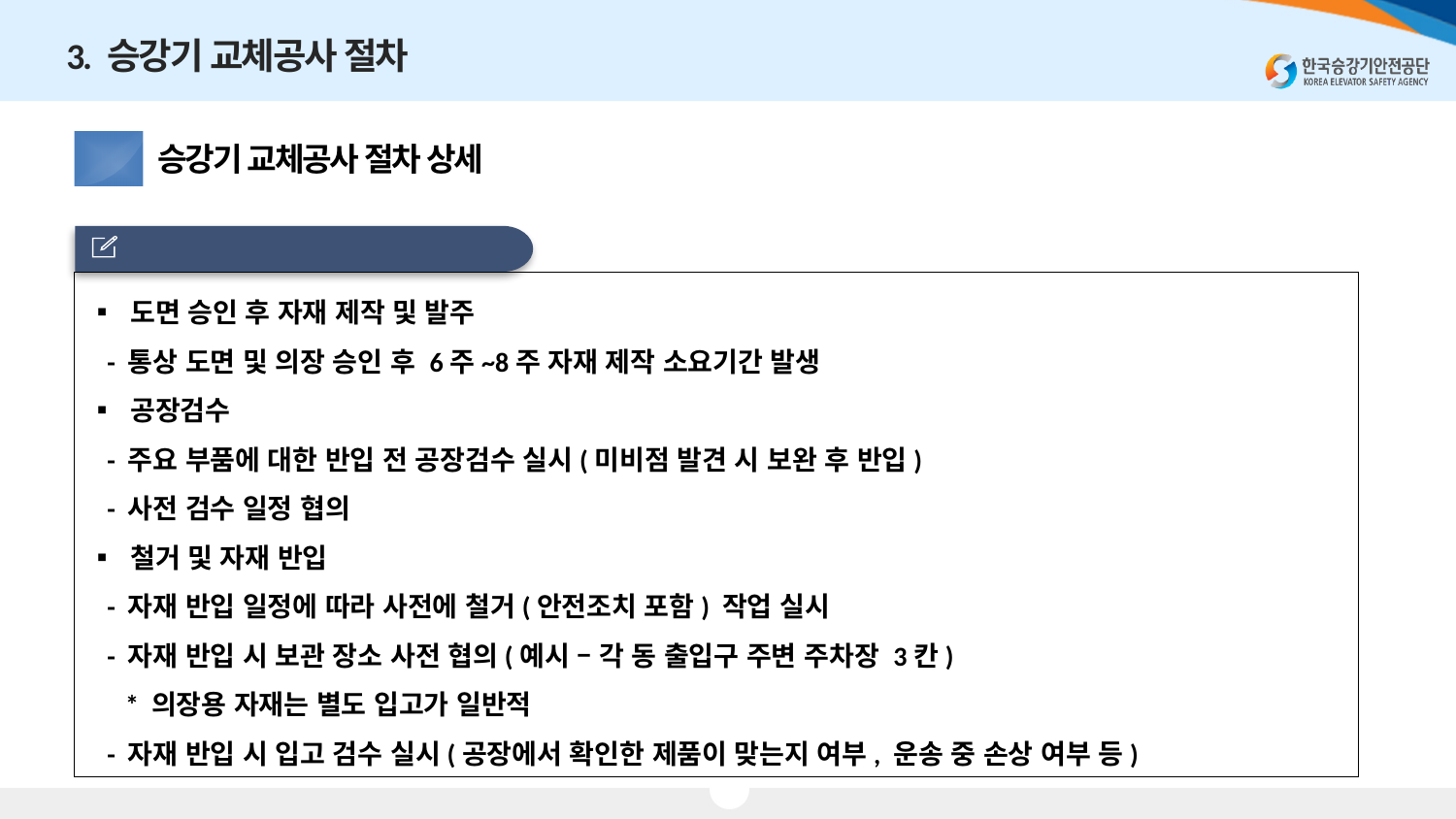

3. 승강기 교체공사 절차
승강기 교체공사 절차 상세
3.2
    자재 제작/공장검수/철거/반입

▪ 도면 승인 후 자재 제작 및 발주
   - 통상 도면 및 의장 승인 후 6주~8주 자재 제작 소요기간 발생
▪ 공장검수
   - 주요 부품에 대한 반입 전 공장검수 실시(미비점 발견 시 보완 후 반입)
   - 사전 검수 일정 협의
▪ 철거 및 자재 반입
   - 자재 반입 일정에 따라 사전에 철거(안전조치 포함) 작업 실시
   - 자재 반입 시 보관 장소 사전 협의(예시 – 각 동 출입구 주변 주차장 3칸)
      * 의장용 자재는 별도 입고가 일반적
   - 자재 반입 시 입고 검수 실시(공장에서 확인한 제품이 맞는지 여부, 운송 중 손상 여부 등)